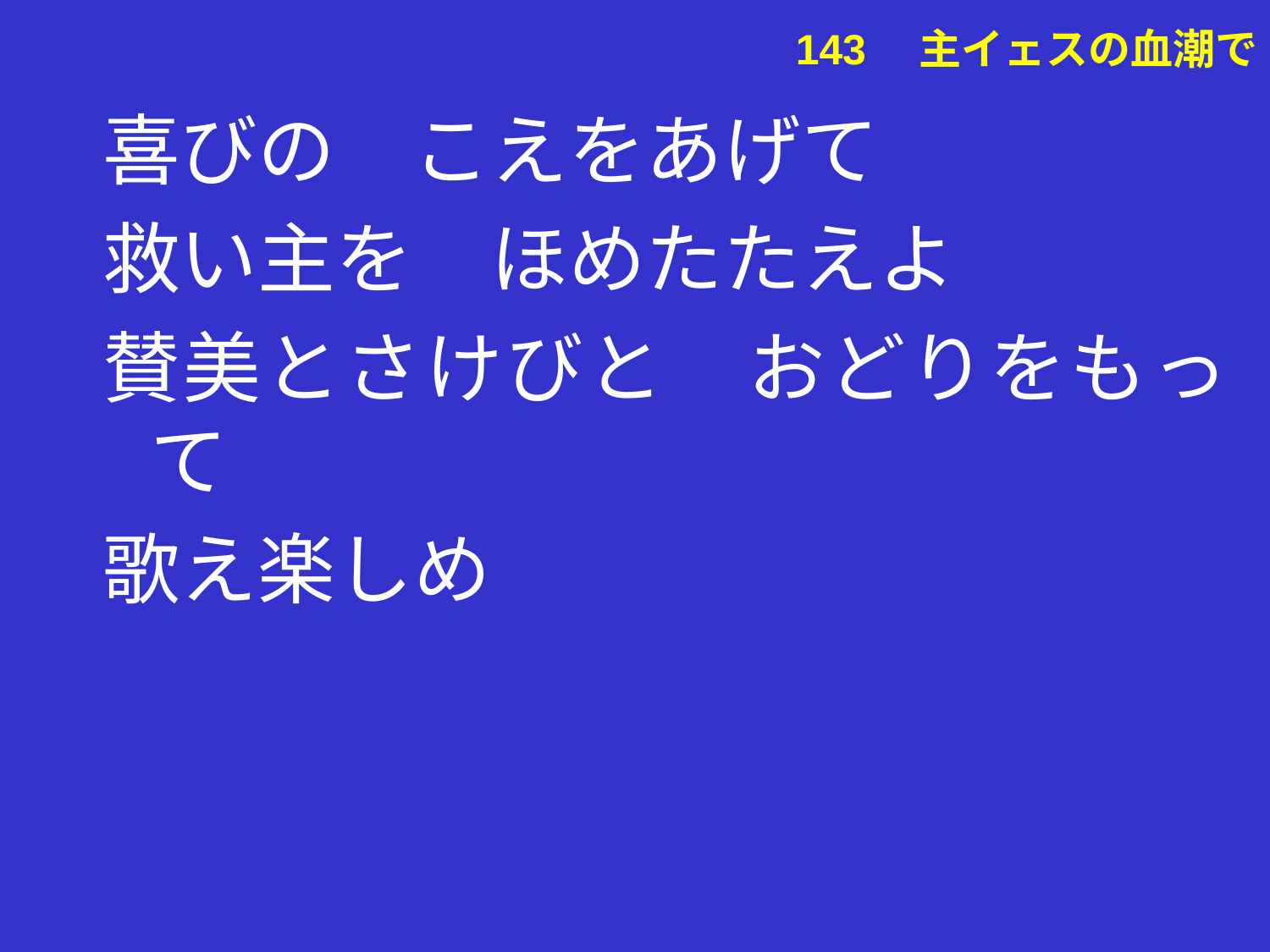

喜びの　こえをあげて
救い主を　ほめたたえよ
賛美とさけびと　おどりをもって
歌え楽しめ

# 143　主イェスの血潮で